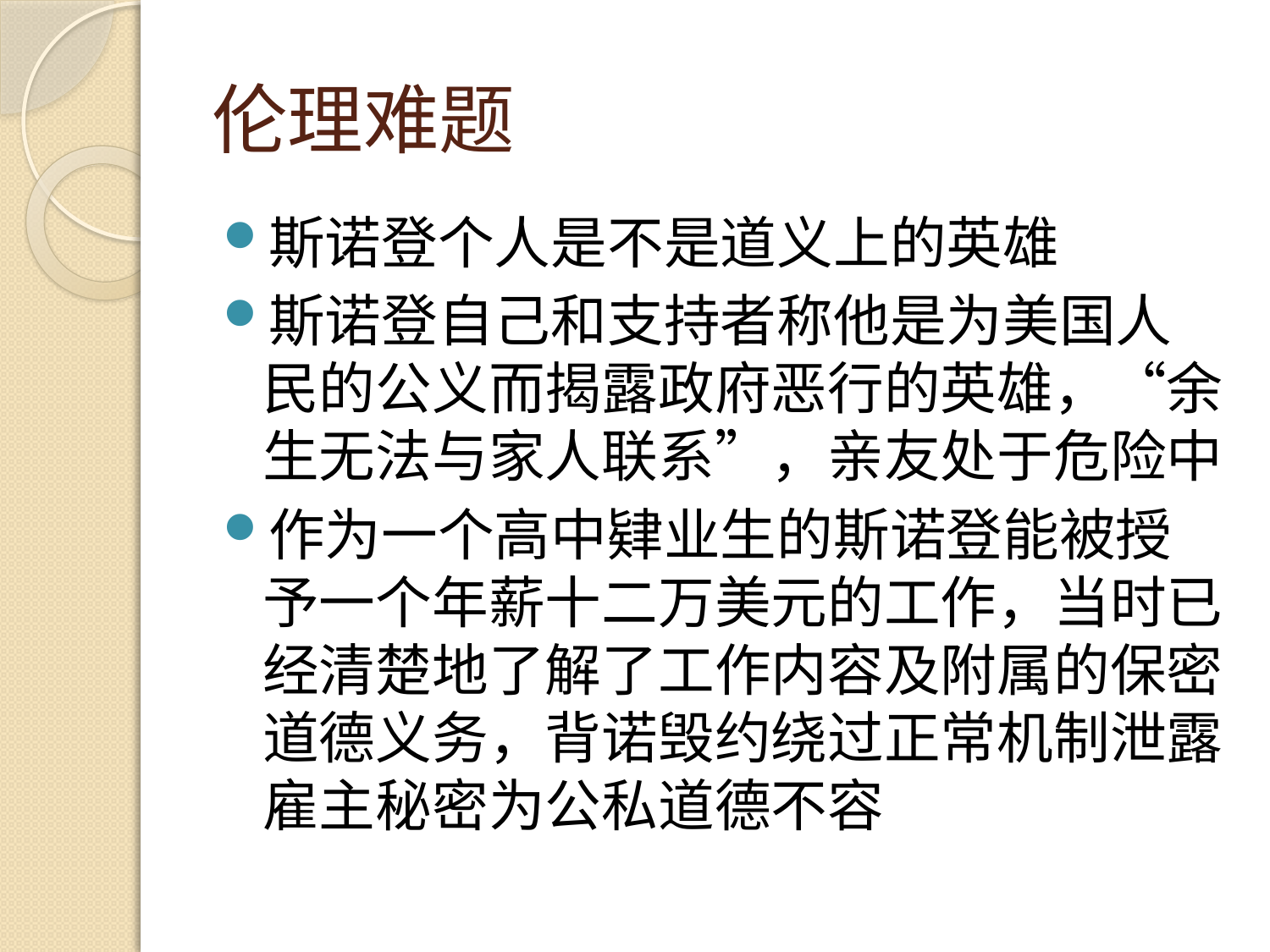

# 伦理难题
斯诺登个人是不是道义上的英雄
斯诺登自己和支持者称他是为美国人民的公义而揭露政府恶行的英雄，“余生无法与家人联系”，亲友处于危险中
作为一个高中肄业生的斯诺登能被授予一个年薪十二万美元的工作，当时已经清楚地了解了工作内容及附属的保密道德义务，背诺毁约绕过正常机制泄露雇主秘密为公私道德不容